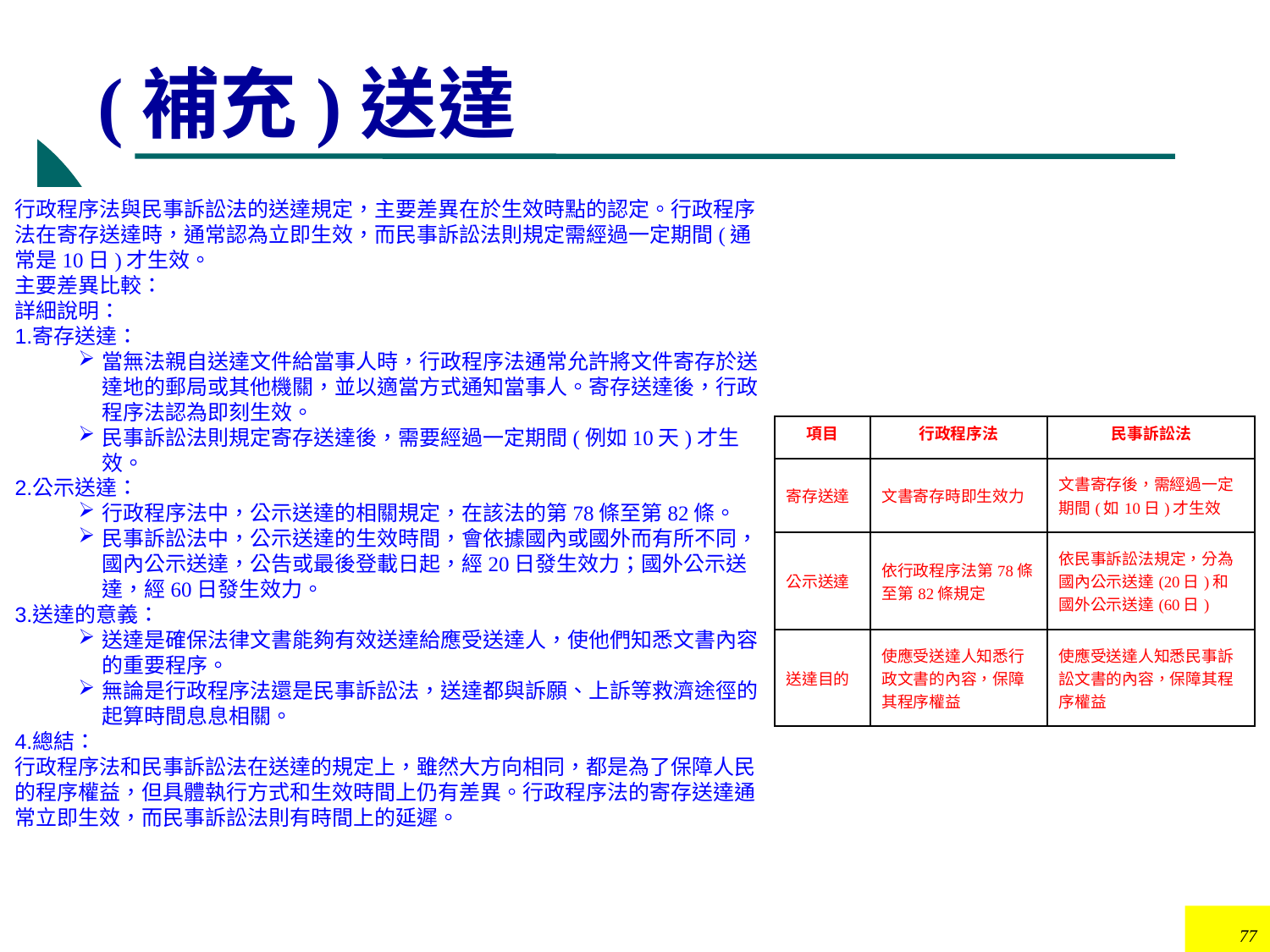

# (補充)送達
行政程序法與民事訴訟法的送達規定，主要差異在於生效時點的認定。行政程序法在寄存送達時，通常認為立即生效，而民事訴訟法則規定需經過一定期間(通常是10日)才生效。
主要差異比較：
詳細說明：
寄存送達：
當無法親自送達文件給當事人時，行政程序法通常允許將文件寄存於送達地的郵局或其他機關，並以適當方式通知當事人。寄存送達後，行政程序法認為即刻生效。
民事訴訟法則規定寄存送達後，需要經過一定期間(例如10天)才生效。
公示送達：
行政程序法中，公示送達的相關規定，在該法的第78條至第82條。
民事訴訟法中，公示送達的生效時間，會依據國內或國外而有所不同，國內公示送達，公告或最後登載日起，經20日發生效力；國外公示送達，經60日發生效力。
送達的意義：
送達是確保法律文書能夠有效送達給應受送達人，使他們知悉文書內容的重要程序。
無論是行政程序法還是民事訴訟法，送達都與訴願、上訴等救濟途徑的起算時間息息相關。
總結：
行政程序法和民事訴訟法在送達的規定上，雖然大方向相同，都是為了保障人民的程序權益，但具體執行方式和生效時間上仍有差異。行政程序法的寄存送達通常立即生效，而民事訴訟法則有時間上的延遲。
| 項目 | 行政程序法 | 民事訴訟法 |
| --- | --- | --- |
| 寄存送達 | 文書寄存時即生效力 | 文書寄存後，需經過一定期間(如10日)才生效 |
| 公示送達 | 依行政程序法第78條至第82條規定 | 依民事訴訟法規定，分為國內公示送達(20日)和國外公示送達(60日) |
| 送達目的 | 使應受送達人知悉行政文書的內容，保障其程序權益 | 使應受送達人知悉民事訴訟文書的內容，保障其程序權益 |
77